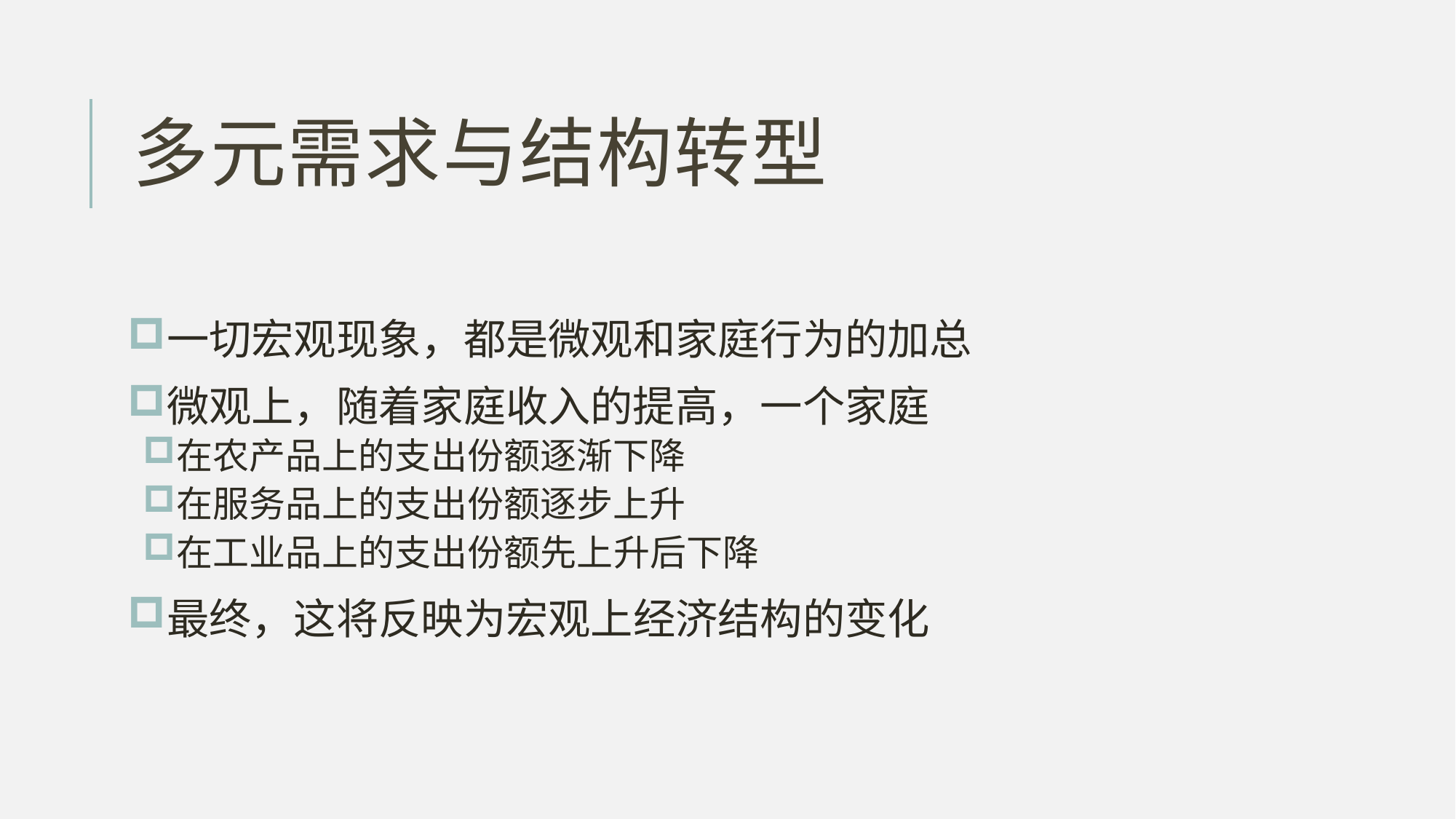

# 多元需求与结构转型
一切宏观现象，都是微观和家庭行为的加总
微观上，随着家庭收入的提高，一个家庭
在农产品上的支出份额逐渐下降
在服务品上的支出份额逐步上升
在工业品上的支出份额先上升后下降
最终，这将反映为宏观上经济结构的变化